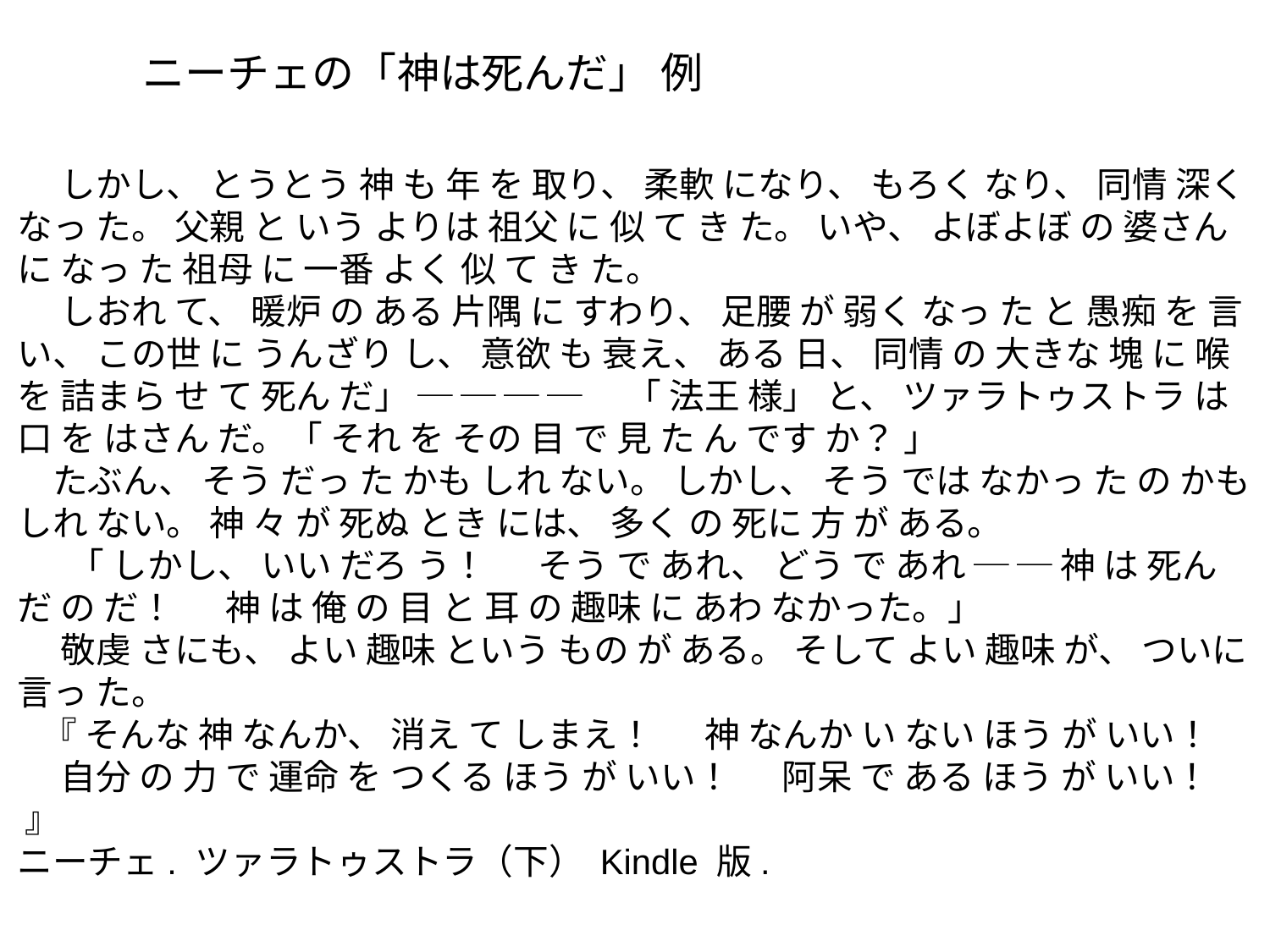

ニーチェの「神は死んだ」 例
　 しかし、 とうとう 神 も 年 を 取り、 柔軟 になり、 もろく なり、 同情 深く なっ た。 父親 と いう よりは 祖父 に 似 て き た。 いや、 よぼよぼ の 婆さん に なっ た 祖母 に 一番 よく 似 て き た。
　 しおれ て、 暖炉 の ある 片隅 に すわり、 足腰 が 弱く なっ た と 愚痴 を 言い、 この世 に うんざり し、 意欲 も 衰え、 ある 日、 同情 の 大きな 塊 に 喉 を 詰まら せ て 死ん だ」 ─ ─ ─ ─ 　「 法王 様」 と、 ツァラトゥストラ は 口 を はさん だ。「 それ を その 目 で 見 た ん です か？ 」
　たぶん、 そう だっ た かも しれ ない。 しかし、 そう では なかっ た の かも しれ ない。 神 々 が 死ぬ とき には、 多く の 死に 方 が ある。
 　「 しかし、 いい だろ う！ 　 そう で あれ、 どう で あれ ─ ─ 神 は 死ん だ の だ！ 　 神 は 俺 の 目 と 耳 の 趣味 に あわ なかった。」
　 敬虔 さにも、 よい 趣味 という もの が ある。 そして よい 趣味 が、 ついに 言っ た。
  『 そんな 神 なんか、 消え て しまえ！ 　 神 なんか い ない ほう が いい！ 　 自分 の 力 で 運命 を つくる ほう が いい！ 　 阿呆 で ある ほう が いい！ 』
ニーチェ. ツァラトゥストラ（下） Kindle 版.